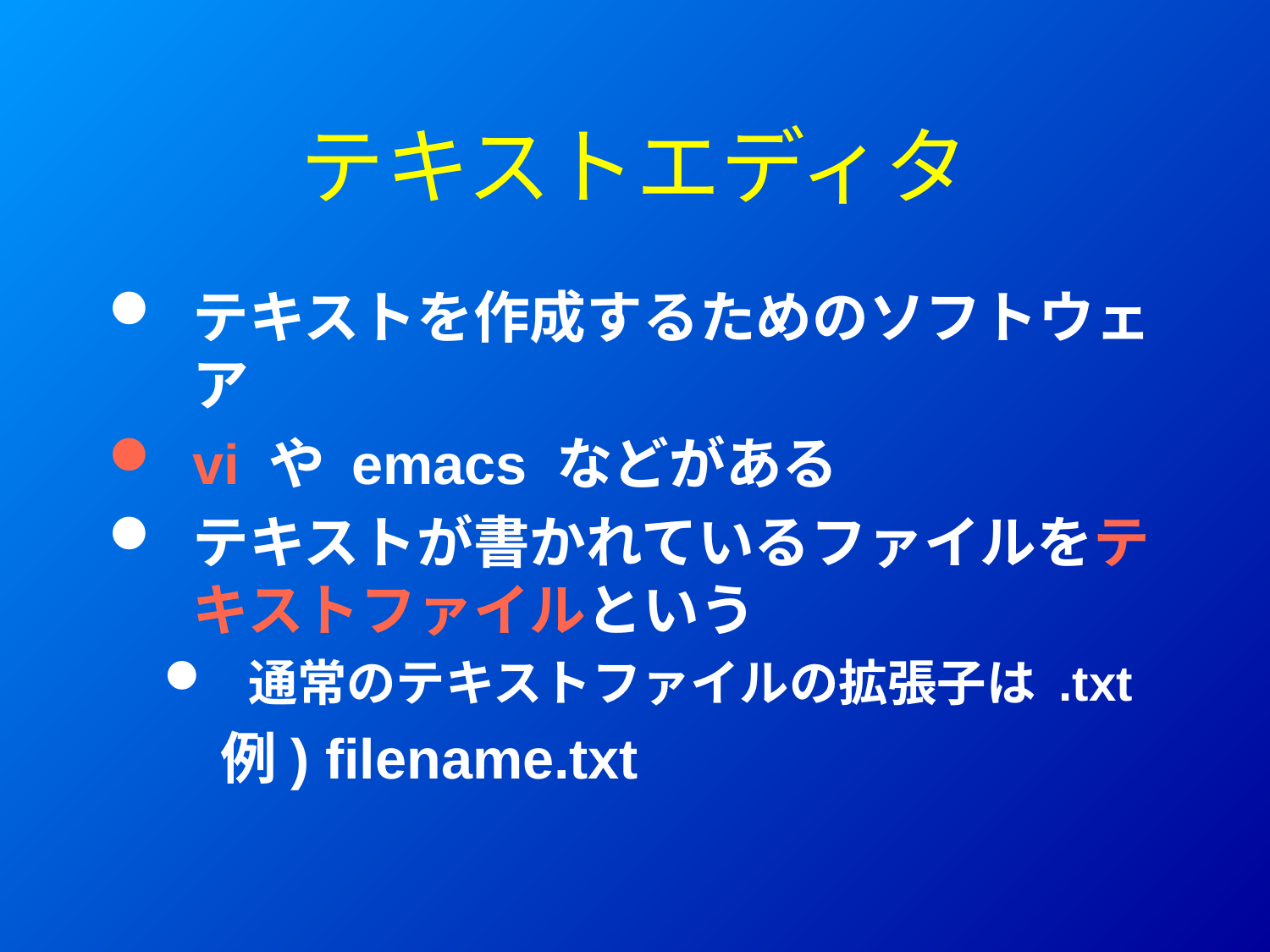

# テキストエディタ
テキストを作成するためのソフトウェア
vi や emacs などがある
テキストが書かれているファイルをテキストファイルという
通常のテキストファイルの拡張子は .txt
　　例) filename.txt